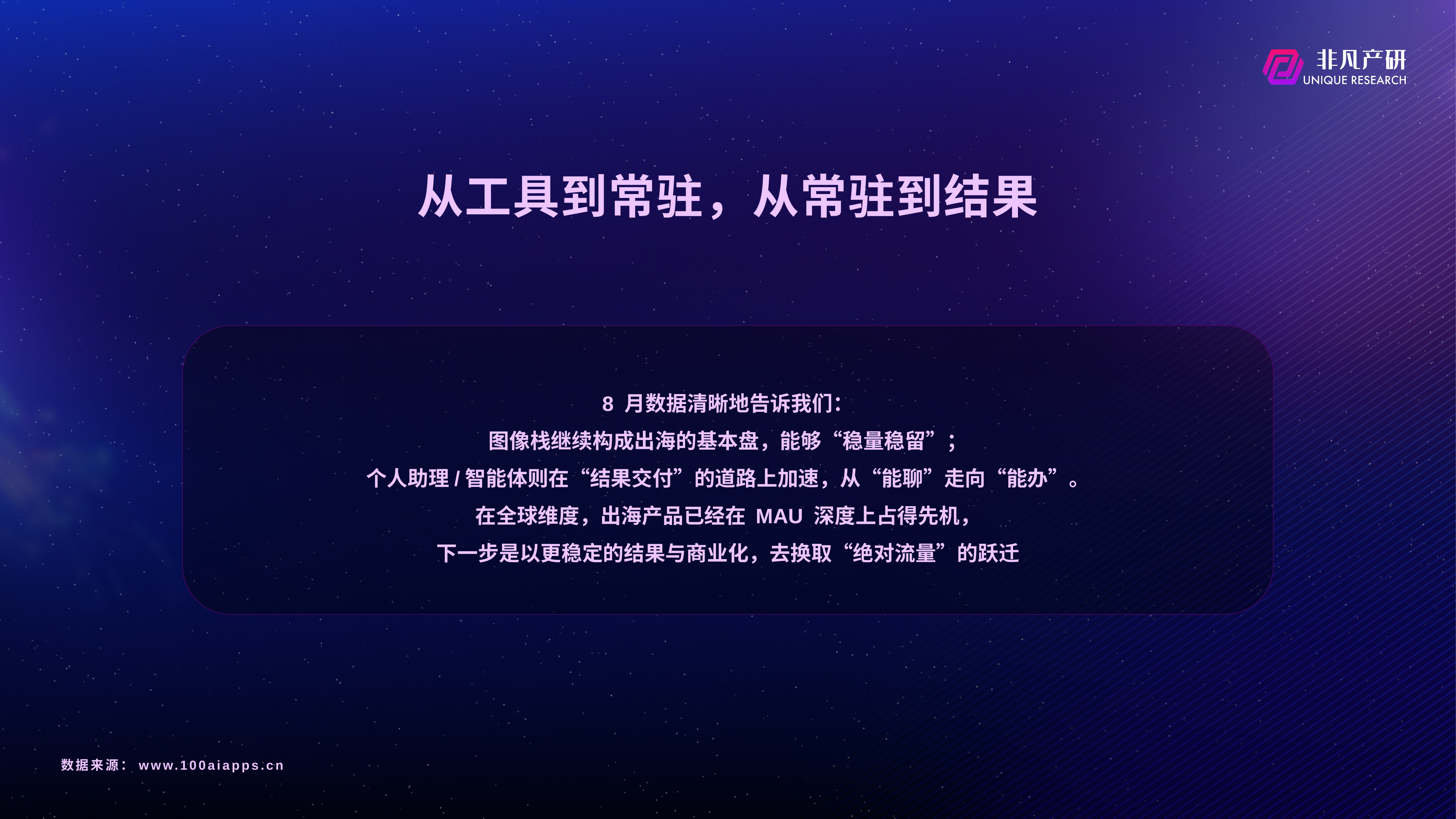

# 从工具到常驻，从常驻到结果

8 月数据清晰地告诉我们：
图像栈继续构成出海的基本盘，能够“稳量稳留”；
个人助理/智能体则在“结果交付”的道路上加速，从“能聊”走向“能办”。
在全球维度，出海产品已经在 MAU 深度上占得先机，
下一步是以更稳定的结果与商业化，去换取“绝对流量”的跃迁